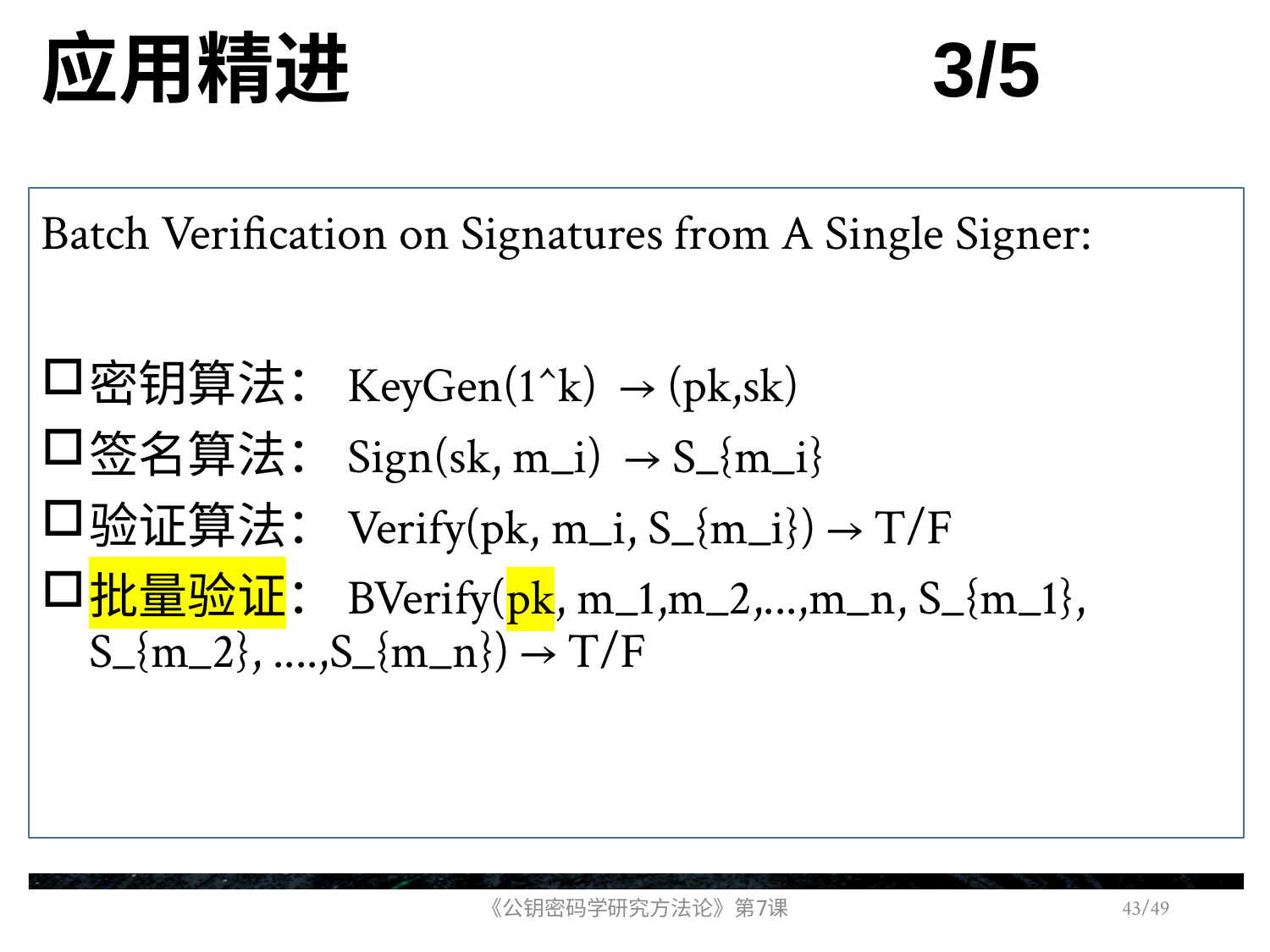

# 应用精进                                3/5
Batch Verification on Signatures from A Single Signer:

密钥算法：KeyGen(1^k)  → (pk,sk)
签名算法：Sign(sk, m_i)  → S_{m_i}
验证算法：Verify(pk, m_i, S_{m_i}) → T/F
批量验证：BVerify(pk, m_1,m_2,...,m_n, S_{m_1}, S_{m_2}, ....,S_{m_n}) → T/F

《公钥密码学研究方法论》第7课
43/49